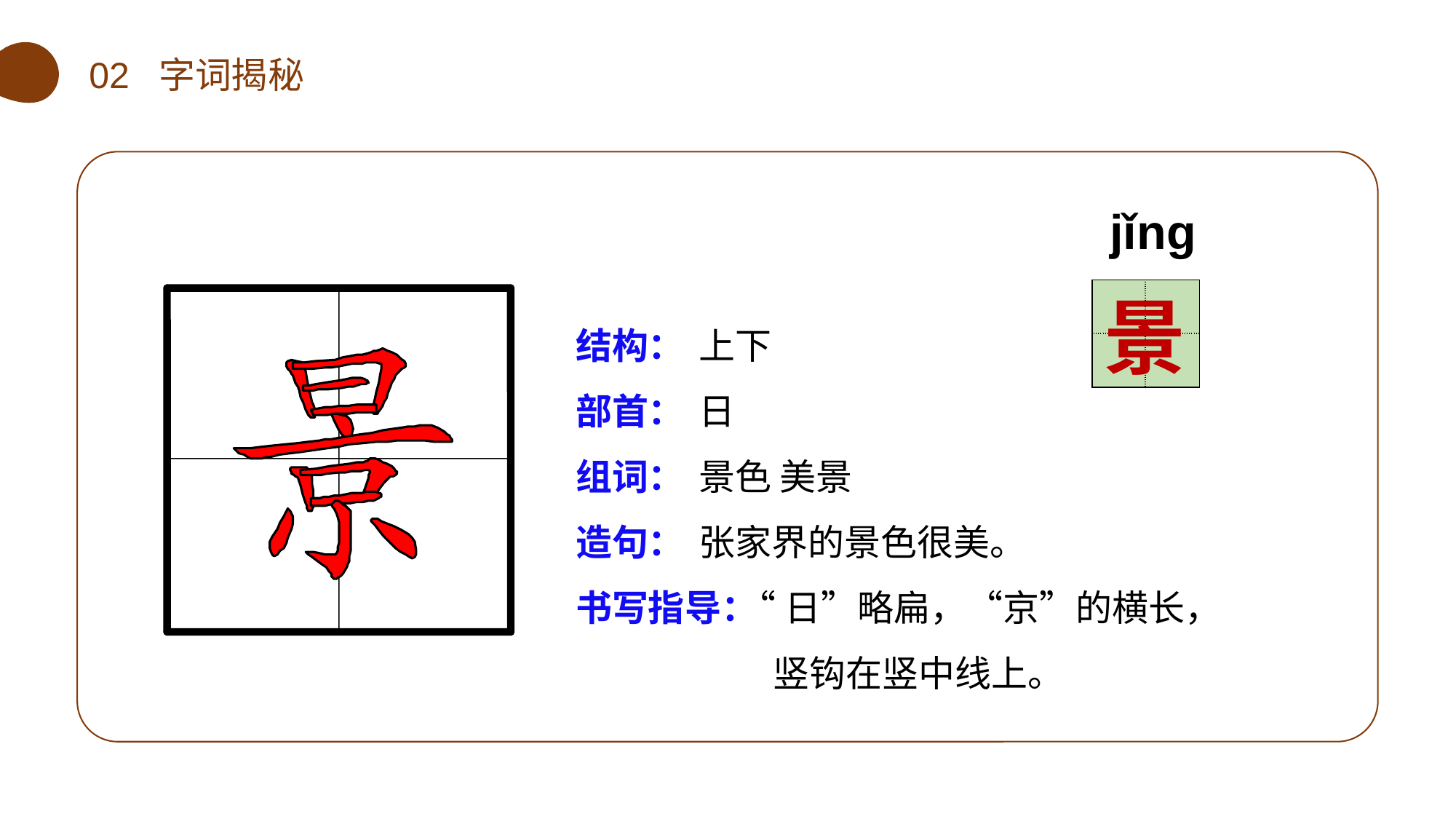

02  字词揭秘
jǐng
|  |  |
| --- | --- |
|  |  |
景

结构：
部首：
组词：
造句：
书写指导：
上下
日
景色 美景
张家界的景色很美。
     “日”略扁，“京”的横长，
        竖钩在竖中线上。